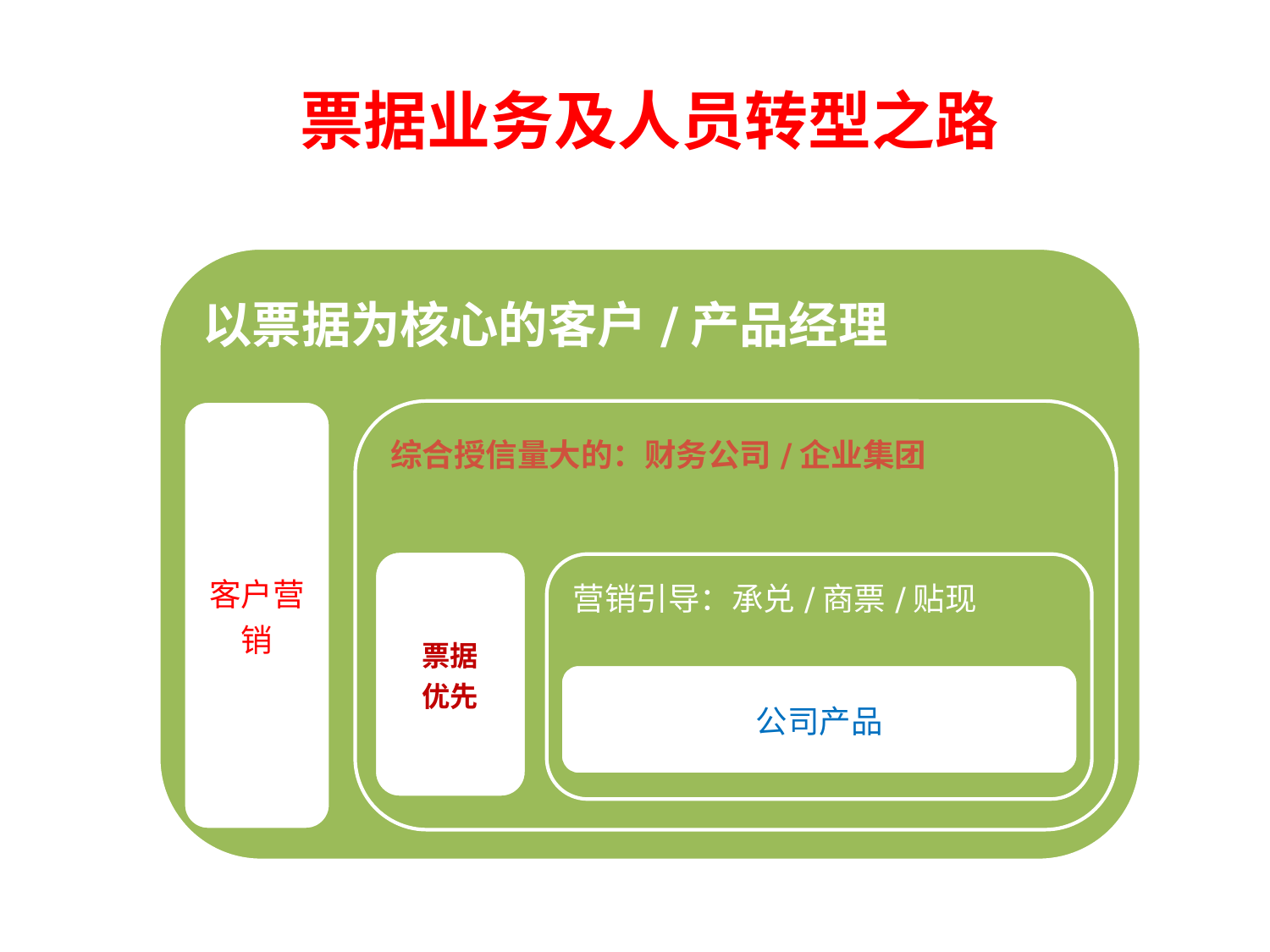

# 票据业务及人员转型之路
以票据为核心的客户/产品经理
客户营销
综合授信量大的：财务公司/企业集团
票据
优先
营销引导：承兑/商票/贴现
公司产品